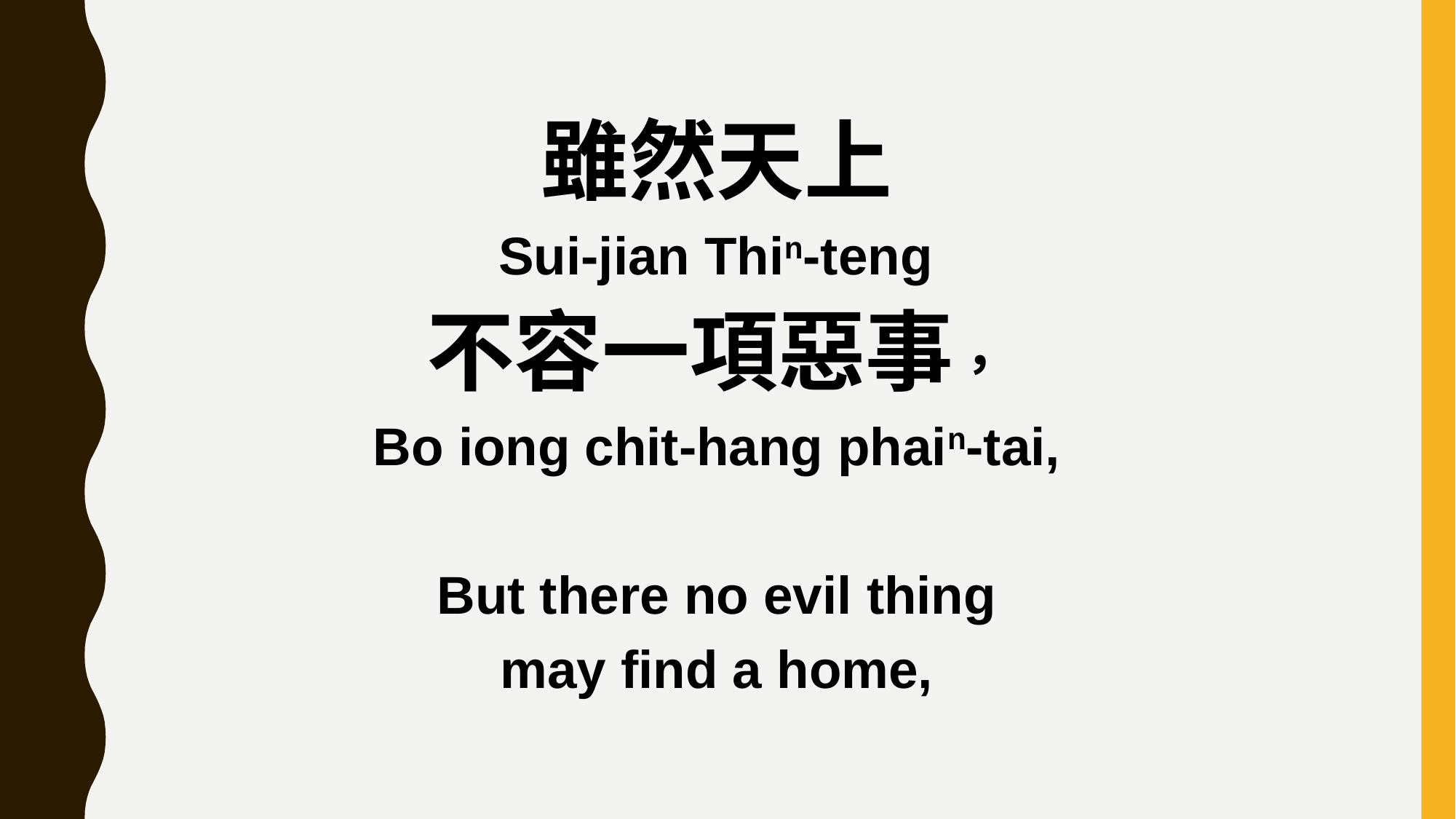

雖然天上
 Sui-jian Thin-teng
不容一項惡事，
Bo iong chit-hang phain-tai,

But there no evil thing
may find a home,